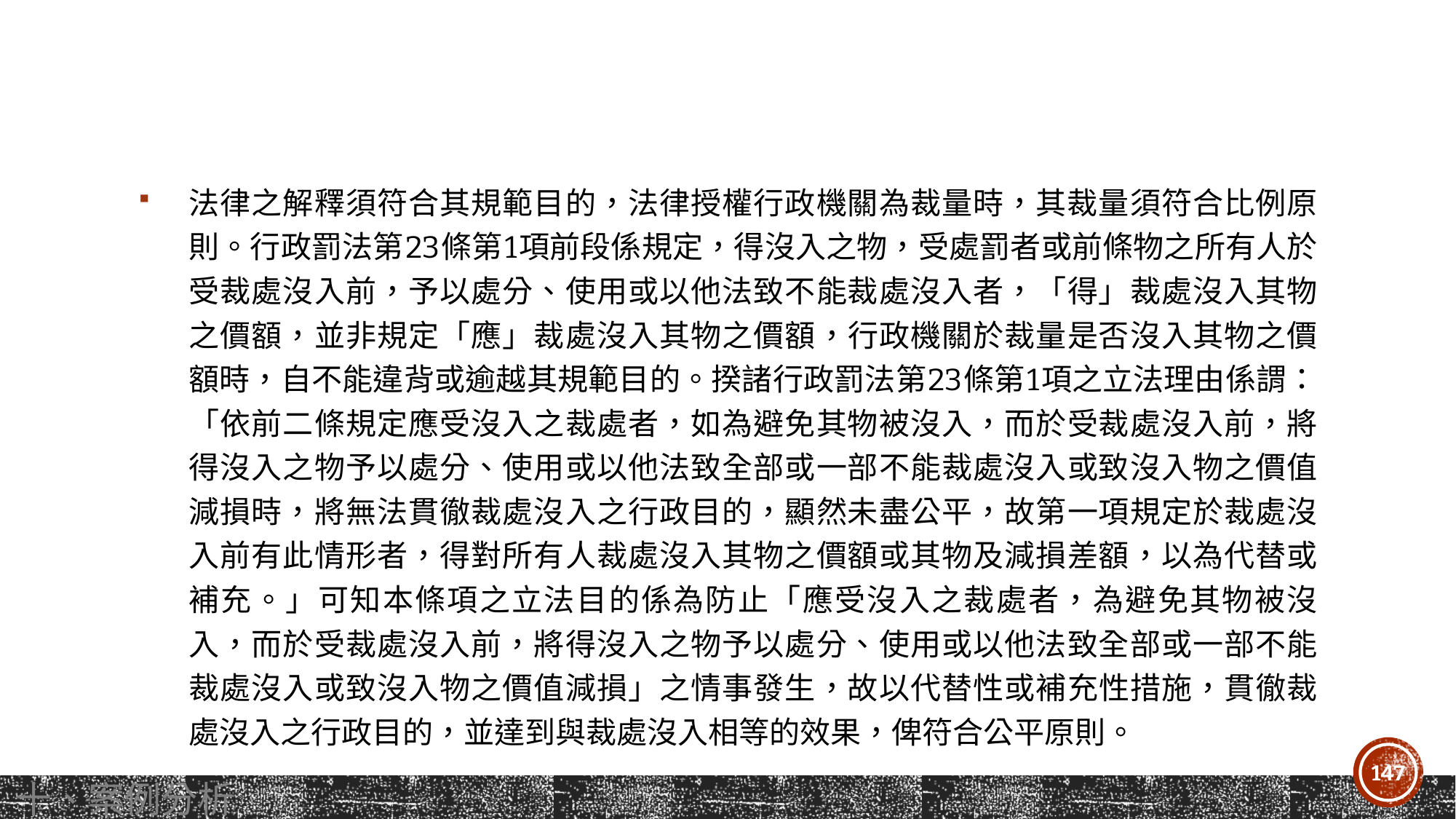

#
法律之解釋須符合其規範目的，法律授權行政機關為裁量時，其裁量須符合比例原則。行政罰法第23條第1項前段係規定，得沒入之物，受處罰者或前條物之所有人於受裁處沒入前，予以處分、使用或以他法致不能裁處沒入者，「得」裁處沒入其物之價額，並非規定「應」裁處沒入其物之價額，行政機關於裁量是否沒入其物之價額時，自不能違背或逾越其規範目的。揆諸行政罰法第23條第1項之立法理由係謂：「依前二條規定應受沒入之裁處者，如為避免其物被沒入，而於受裁處沒入前，將得沒入之物予以處分、使用或以他法致全部或一部不能裁處沒入或致沒入物之價值減損時，將無法貫徹裁處沒入之行政目的，顯然未盡公平，故第一項規定於裁處沒入前有此情形者，得對所有人裁處沒入其物之價額或其物及減損差額，以為代替或補充。」可知本條項之立法目的係為防止「應受沒入之裁處者，為避免其物被沒入，而於受裁處沒入前，將得沒入之物予以處分、使用或以他法致全部或一部不能裁處沒入或致沒入物之價值減損」之情事發生，故以代替性或補充性措施，貫徹裁處沒入之行政目的，並達到與裁處沒入相等的效果，俾符合公平原則。

147